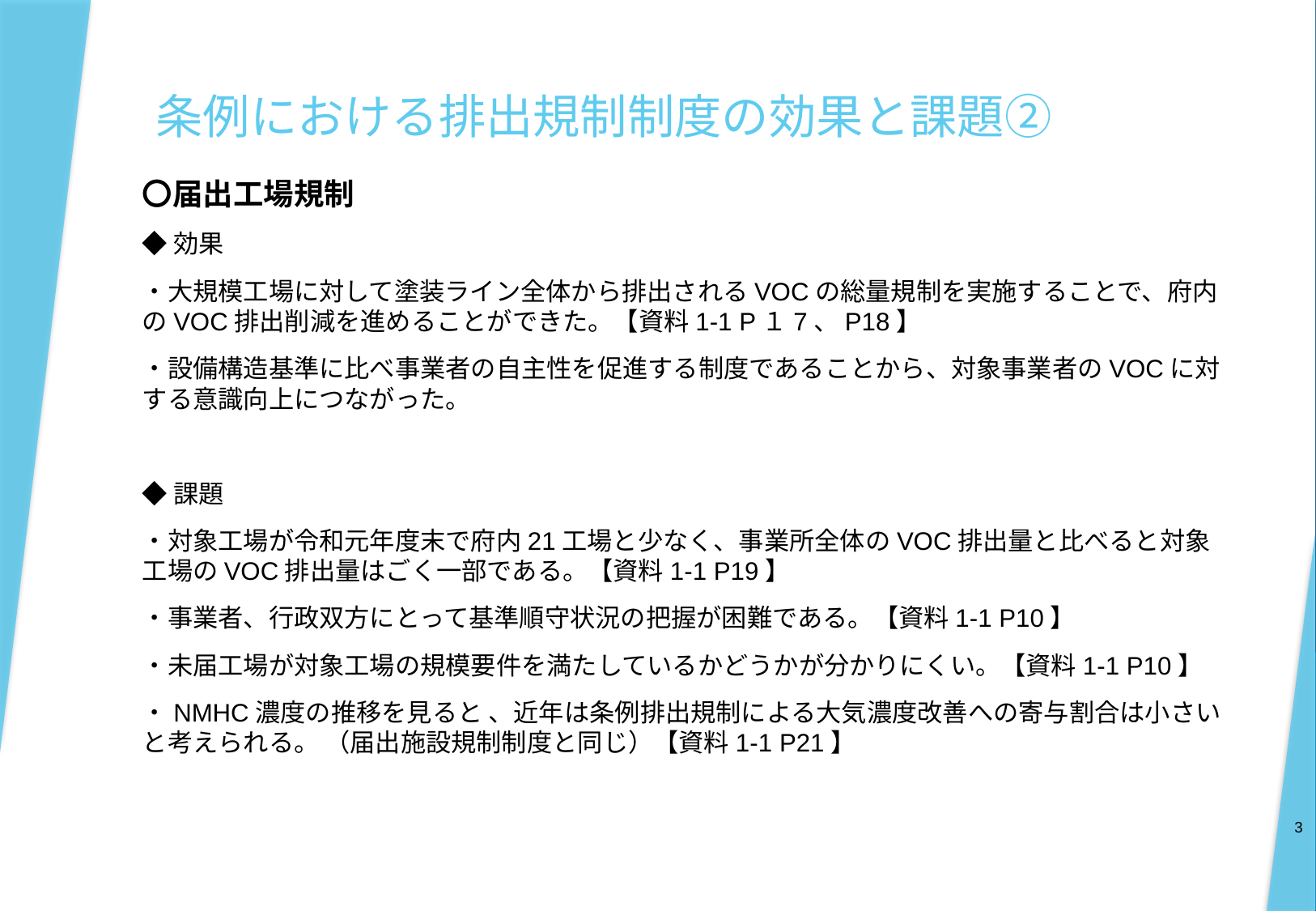

# 条例における排出規制制度の効果と課題②
〇届出工場規制
◆効果
・大規模工場に対して塗装ライン全体から排出されるVOCの総量規制を実施することで、府内のVOC排出削減を進めることができた。【資料1-1 P１7、P18】
・設備構造基準に比べ事業者の自主性を促進する制度であることから、対象事業者のVOCに対する意識向上につながった。

◆課題
・対象工場が令和元年度末で府内21工場と少なく、事業所全体のVOC排出量と比べると対象工場のVOC排出量はごく一部である。【資料1-1 P19】
・事業者、行政双方にとって基準順守状況の把握が困難である。【資料1-1 P10】
・未届工場が対象工場の規模要件を満たしているかどうかが分かりにくい。【資料1-1 P10】
・NMHC濃度の推移を見ると 、近年は条例排出規制による大気濃度改善への寄与割合は小さいと考えられる。 （届出施設規制制度と同じ）【資料1-1 P21】

3